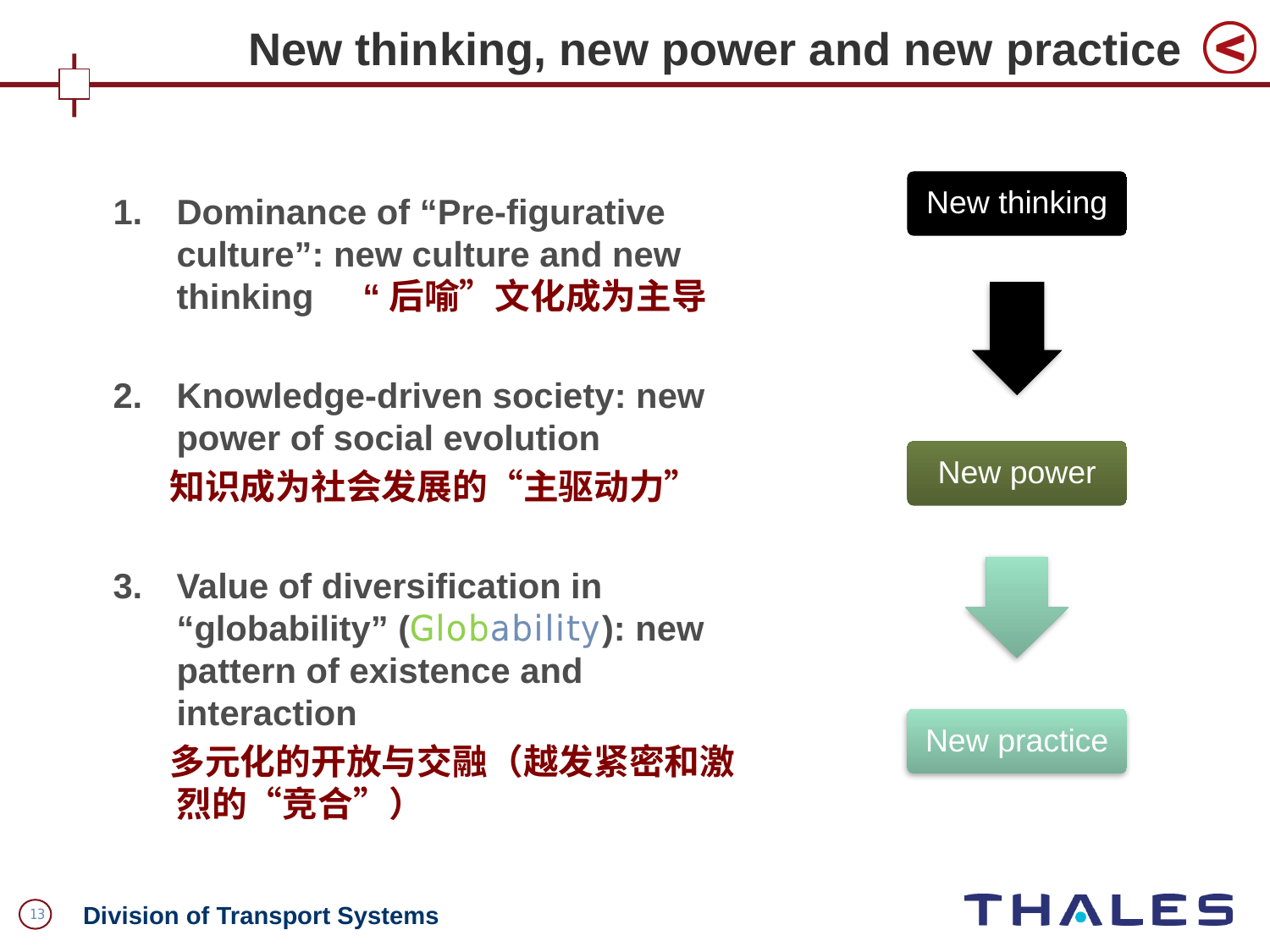

New thinking, new power and new practice
New thinking

New power

New practice
Dominance of “Pre-figurative culture”: new culture and new thinking     “后喻”文化成为主导

Knowledge-driven society: new power of social evolution
      知识成为社会发展的“主驱动力”

Value of diversification in “globability” (Globability): new pattern of existence and interaction
      多元化的开放与交融（越发紧密和激烈的“竞合”）